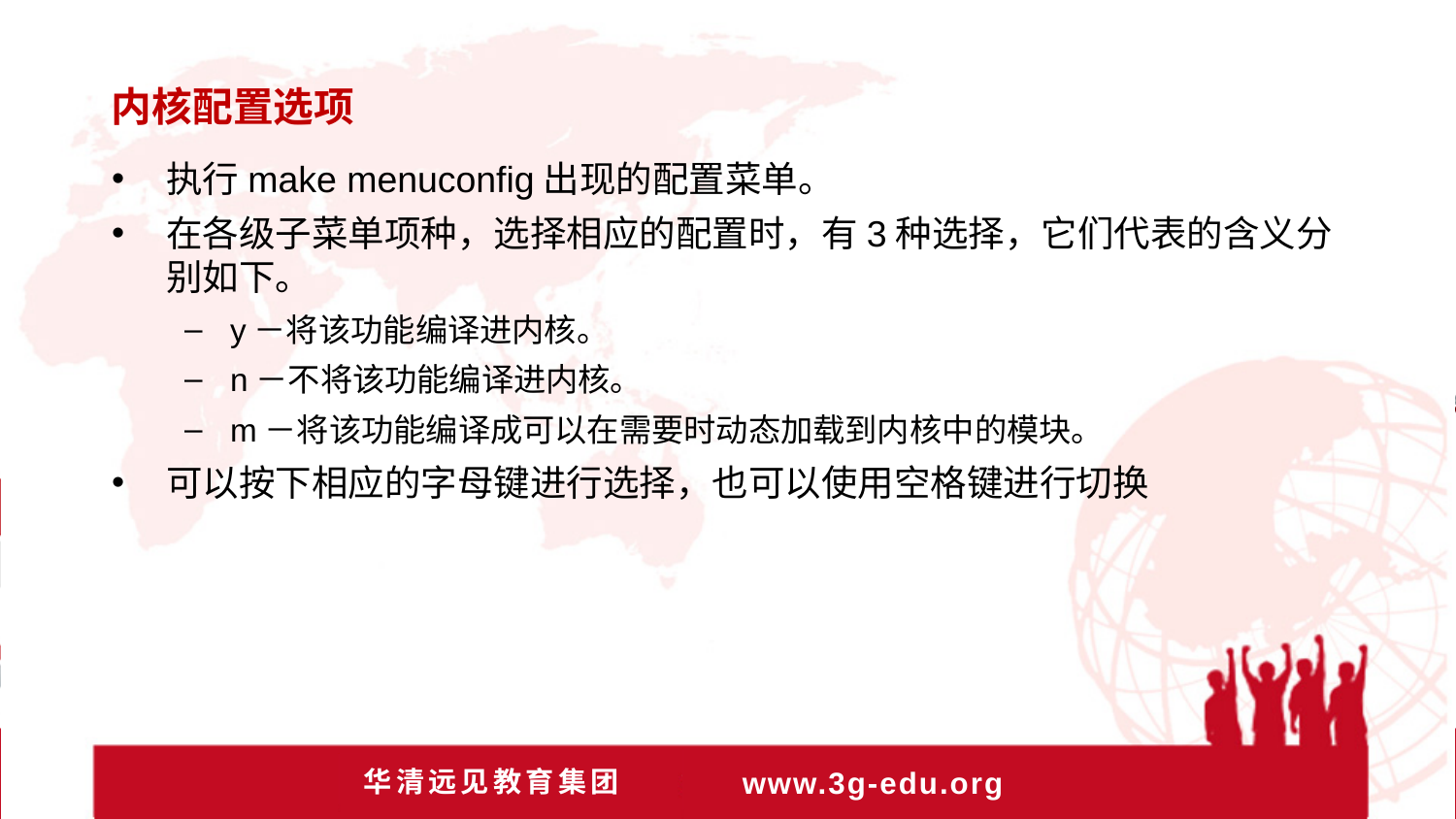

内核配置选项
执行make menuconfig出现的配置菜单。
在各级子菜单项种，选择相应的配置时，有3种选择，它们代表的含义分别如下。
y－将该功能编译进内核。
n－不将该功能编译进内核。
m－将该功能编译成可以在需要时动态加载到内核中的模块。
可以按下相应的字母键进行选择，也可以使用空格键进行切换